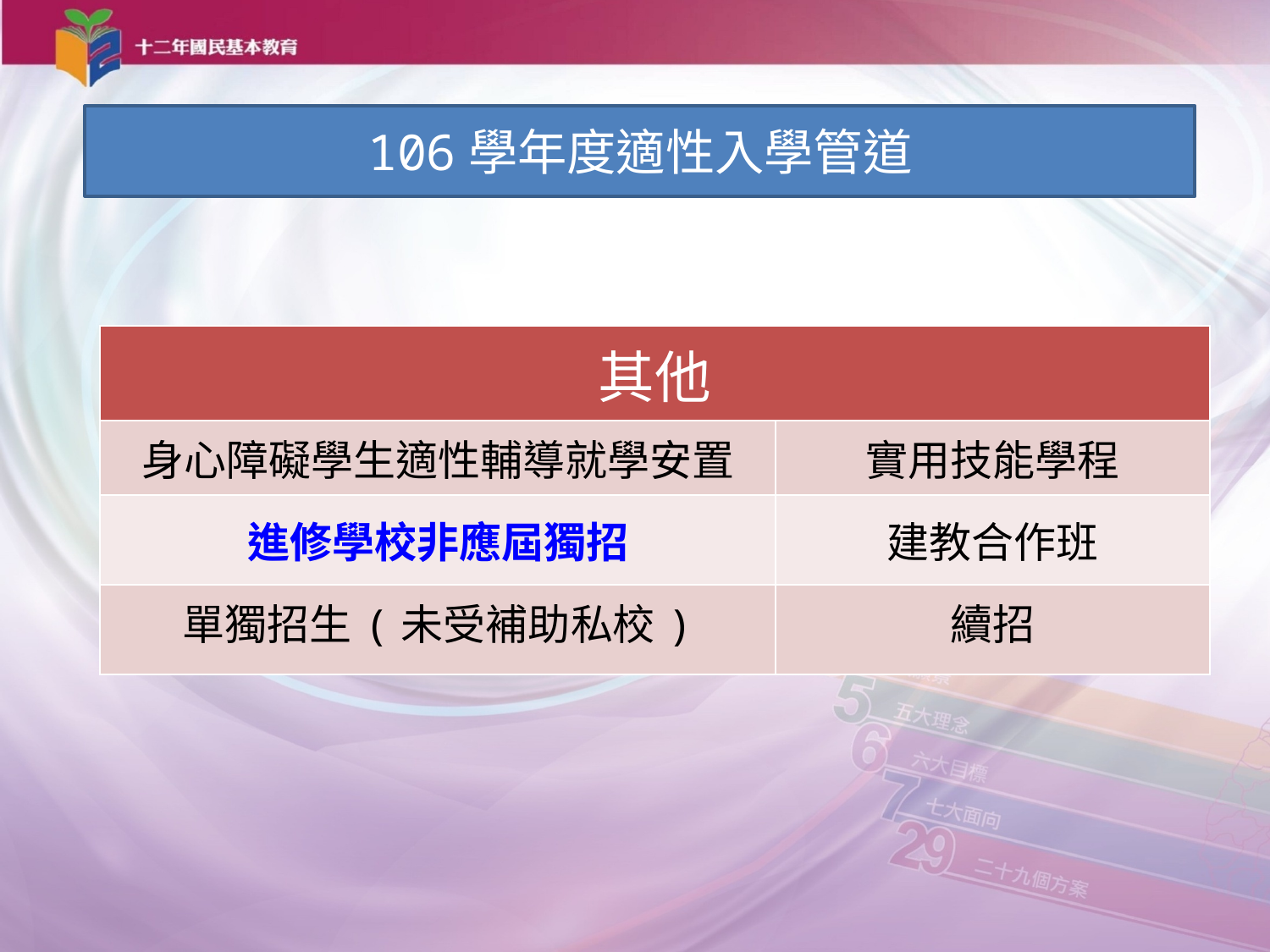

106學年度適性入學管道
| 其他 |  |
| --- | --- |
| 身心障礙學生適性輔導就學安置 | 實用技能學程 |
| 進修學校非應屆獨招 | 建教合作班 |
| 單獨招生(未受補助私校) | 續招 |